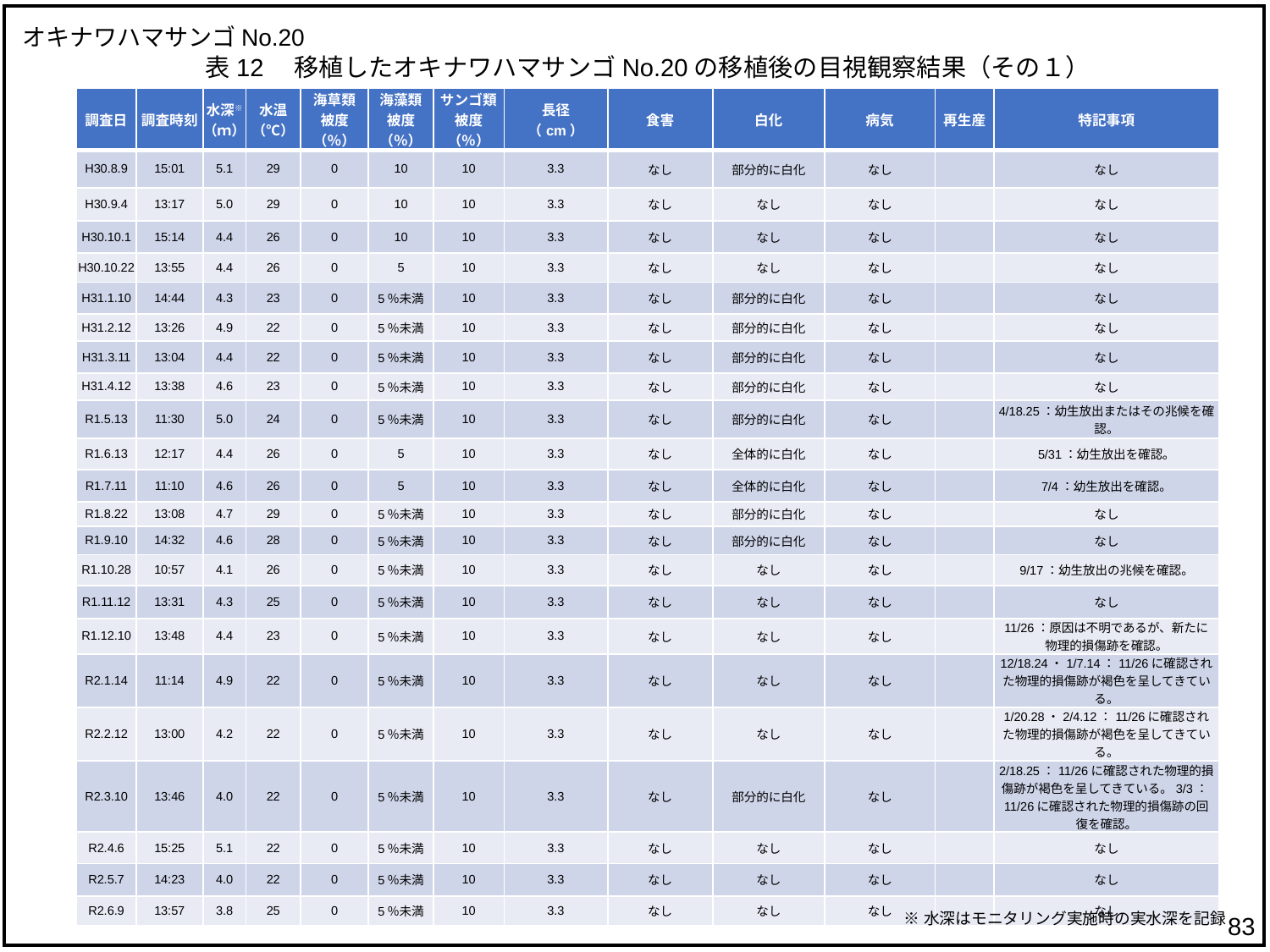

オキナワハマサンゴNo.20
表12　移植したオキナワハマサンゴNo.20の移植後の目視観察結果（その１）
| 調査日 | 調査時刻 | 水深※ （ｍ） | 水温 （℃） | 海草類 被度（％） | 海藻類 被度（％） | サンゴ類 被度（％） | 長径 （cm） | 食害 | 白化 | 病気 | 再生産 | 特記事項 |
| --- | --- | --- | --- | --- | --- | --- | --- | --- | --- | --- | --- | --- |
| H30.8.9 | 15:01 | 5.1 | 29 | 0 | 10 | 10 | 3.3 | なし | 部分的に白化 | なし |  | なし |
| H30.9.4 | 13:17 | 5.0 | 29 | 0 | 10 | 10 | 3.3 | なし | なし | なし |  | なし |
| H30.10.1 | 15:14 | 4.4 | 26 | 0 | 10 | 10 | 3.3 | なし | なし | なし |  | なし |
| H30.10.22 | 13:55 | 4.4 | 26 | 0 | 5 | 10 | 3.3 | なし | なし | なし |  | なし |
| H31.1.10 | 14:44 | 4.3 | 23 | 0 | 5％未満 | 10 | 3.3 | なし | 部分的に白化 | なし |  | なし |
| H31.2.12 | 13:26 | 4.9 | 22 | 0 | 5％未満 | 10 | 3.3 | なし | 部分的に白化 | なし |  | なし |
| H31.3.11 | 13:04 | 4.4 | 22 | 0 | 5％未満 | 10 | 3.3 | なし | 部分的に白化 | なし |  | なし |
| H31.4.12 | 13:38 | 4.6 | 23 | 0 | 5％未満 | 10 | 3.3 | なし | 部分的に白化 | なし |  | なし |
| R1.5.13 | 11:30 | 5.0 | 24 | 0 | 5％未満 | 10 | 3.3 | なし | 部分的に白化 | なし |  | 4/18.25：幼生放出またはその兆候を確認。 |
| R1.6.13 | 12:17 | 4.4 | 26 | 0 | 5 | 10 | 3.3 | なし | 全体的に白化 | なし |  | 5/31：幼生放出を確認。 |
| R1.7.11 | 11:10 | 4.6 | 26 | 0 | 5 | 10 | 3.3 | なし | 全体的に白化 | なし |  | 7/4：幼生放出を確認。 |
| R1.8.22 | 13:08 | 4.7 | 29 | 0 | 5％未満 | 10 | 3.3 | なし | 部分的に白化 | なし |  | なし |
| R1.9.10 | 14:32 | 4.6 | 28 | 0 | 5％未満 | 10 | 3.3 | なし | 部分的に白化 | なし |  | なし |
| R1.10.28 | 10:57 | 4.1 | 26 | 0 | 5％未満 | 10 | 3.3 | なし | なし | なし |  | 9/17：幼生放出の兆候を確認。 |
| R1.11.12 | 13:31 | 4.3 | 25 | 0 | 5％未満 | 10 | 3.3 | なし | なし | なし |  | なし |
| R1.12.10 | 13:48 | 4.4 | 23 | 0 | 5％未満 | 10 | 3.3 | なし | なし | なし |  | 11/26：原因は不明であるが、新たに物理的損傷跡を確認。 |
| R2.1.14 | 11:14 | 4.9 | 22 | 0 | 5％未満 | 10 | 3.3 | なし | なし | なし |  | 12/18.24・1/7.14：11/26に確認された物理的損傷跡が褐色を呈してきている。 |
| R2.2.12 | 13:00 | 4.2 | 22 | 0 | 5％未満 | 10 | 3.3 | なし | なし | なし |  | 1/20.28・2/4.12：11/26に確認された物理的損傷跡が褐色を呈してきている。 |
| R2.3.10 | 13:46 | 4.0 | 22 | 0 | 5％未満 | 10 | 3.3 | なし | 部分的に白化 | なし |  | 2/18.25：11/26に確認された物理的損傷跡が褐色を呈してきている。3/3：11/26に確認された物理的損傷跡の回復を確認。 |
| R2.4.6 | 15:25 | 5.1 | 22 | 0 | 5％未満 | 10 | 3.3 | なし | なし | なし |  | なし |
| R2.5.7 | 14:23 | 4.0 | 22 | 0 | 5％未満 | 10 | 3.3 | なし | なし | なし |  | なし |
| R2.6.9 | 13:57 | 3.8 | 25 | 0 | 5％未満 | 10 | 3.3 | なし | なし | なし |  | なし |
83
※水深はモニタリング実施時の実水深を記録